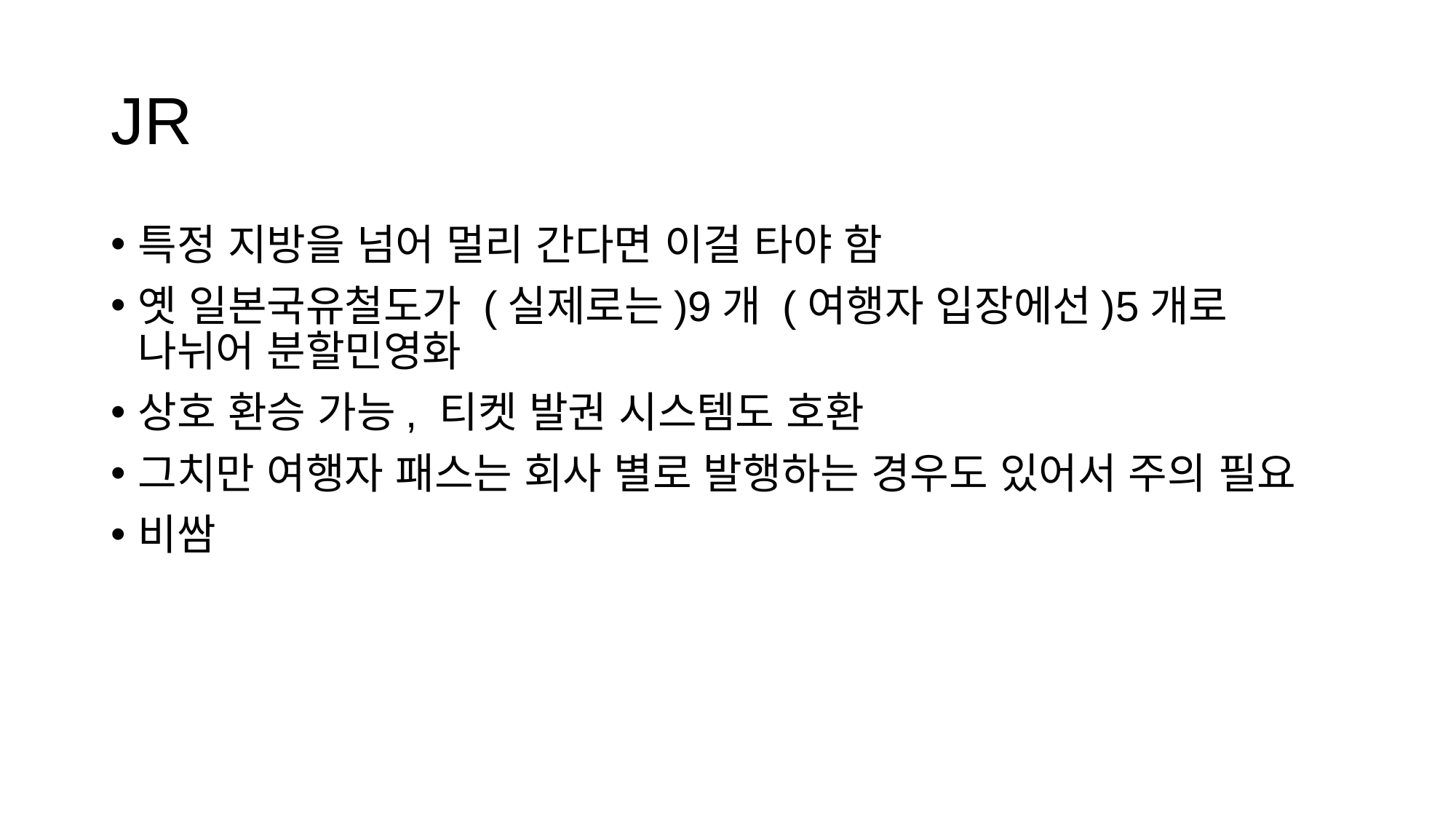

# JR
특정 지방을 넘어 멀리 간다면 이걸 타야 함
옛 일본국유철도가 (실제로는)9개 (여행자 입장에선)5개로 나뉘어 분할민영화
상호 환승 가능, 티켓 발권 시스템도 호환
그치만 여행자 패스는 회사 별로 발행하는 경우도 있어서 주의 필요
비쌈